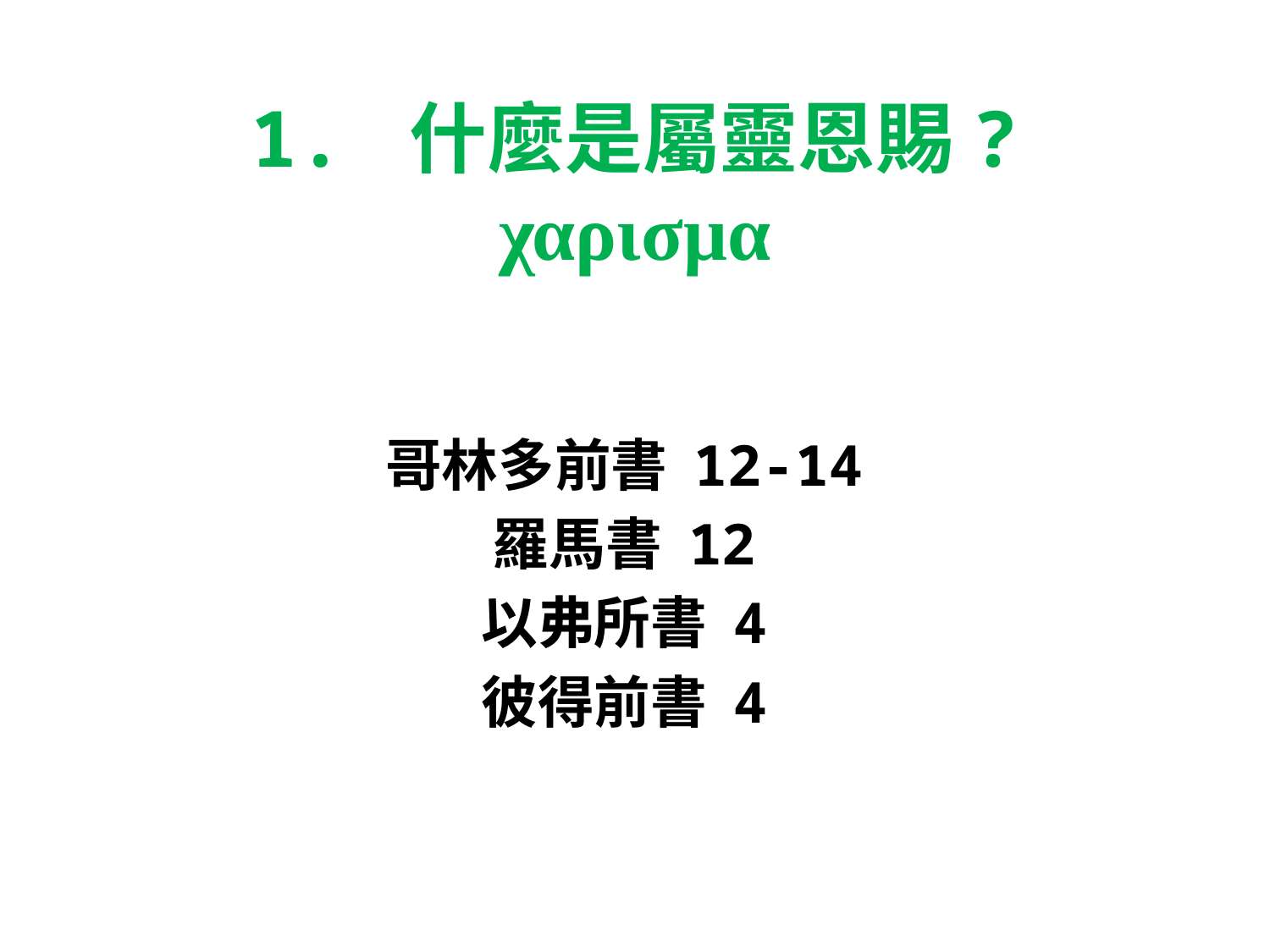

# 1. 什麼是屬靈恩賜? χαρισμα
哥林多前書 12-14
羅馬書 12
以弗所書 4
彼得前書 4